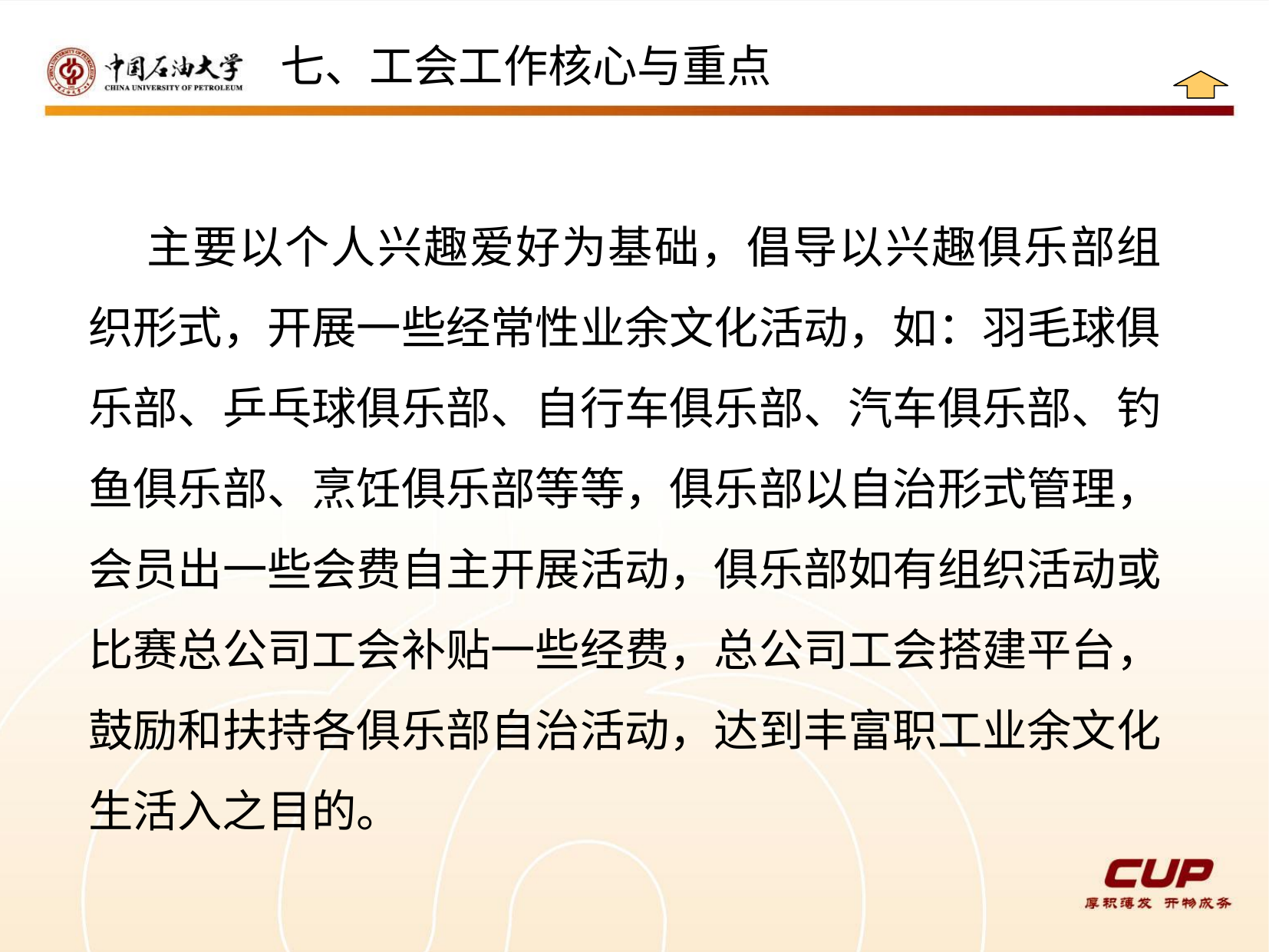

七、工会工作核心与重点

    主要以个人兴趣爱好为基础，倡导以兴趣俱乐部组织形式，开展一些经常性业余文化活动，如：羽毛球俱乐部、乒乓球俱乐部、自行车俱乐部、汽车俱乐部、钓鱼俱乐部、烹饪俱乐部等等，俱乐部以自治形式管理，会员出一些会费自主开展活动，俱乐部如有组织活动或比赛总公司工会补贴一些经费，总公司工会搭建平台，鼓励和扶持各俱乐部自治活动，达到丰富职工业余文化生活入之目的。